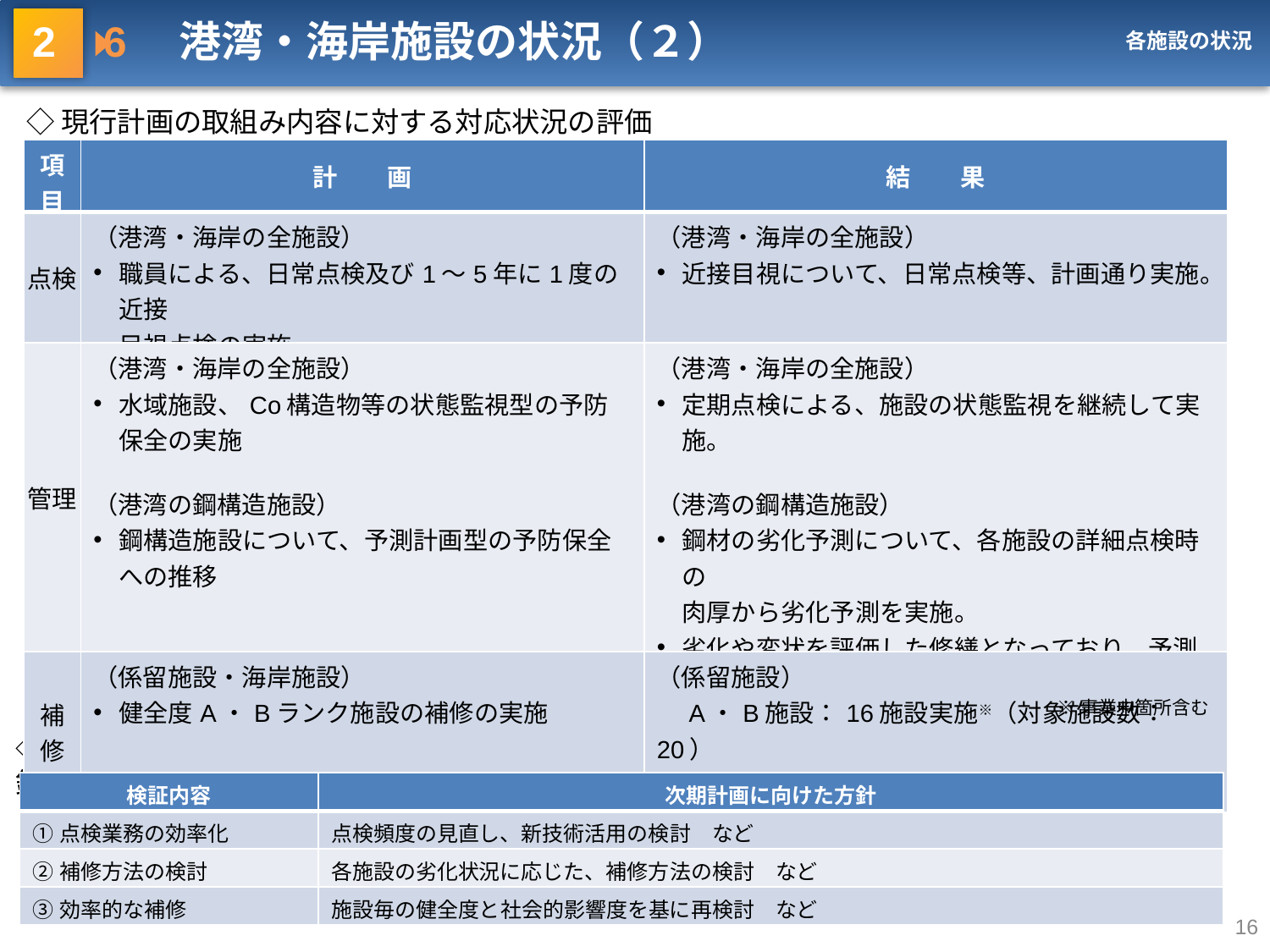

2    6　港湾・海岸施設の状況（２）
各施設の状況

◇現行計画の取組み内容に対する対応状況の評価
| 項目 | 計　　画 | 結　　果 |
| --- | --- | --- |
| 点検 | （港湾・海岸の全施設） 職員による、日常点検及び1～5年に1度の近接 目視点検の実施 | （港湾・海岸の全施設） 近接目視について、日常点検等、計画通り実施。 |
| 管理 | （港湾・海岸の全施設） 水域施設、Co構造物等の状態監視型の予防保全の実施 （港湾の鋼構造施設） 鋼構造施設について、予測計画型の予防保全への推移 | （港湾・海岸の全施設） 定期点検による、施設の状態監視を継続して実施。 （港湾の鋼構造施設） 鋼材の劣化予測について、各施設の詳細点検時の 肉厚から劣化予測を実施。 劣化や変状を評価した修繕となっており、予測計画型の修繕に至っていない。 |
| 補修 | （係留施設・海岸施設） 健全度A・Bランク施設の補修の実施 | （係留施設）　 　A・B施設：16施設実施※（対象施設数：20） （海岸施設） 　A・B地区：8地区実施※（対象地区数：11） |
※事業中箇所含む
◇課題解消のための検証および方針
| 検証内容 | 次期計画に向けた方針 |
| --- | --- |
| ①点検業務の効率化 | 点検頻度の見直し、新技術活用の検討　など |
| ②補修方法の検討 | 各施設の劣化状況に応じた、補修方法の検討　など |
| ③効率的な補修 | 施設毎の健全度と社会的影響度を基に再検討　など |
16